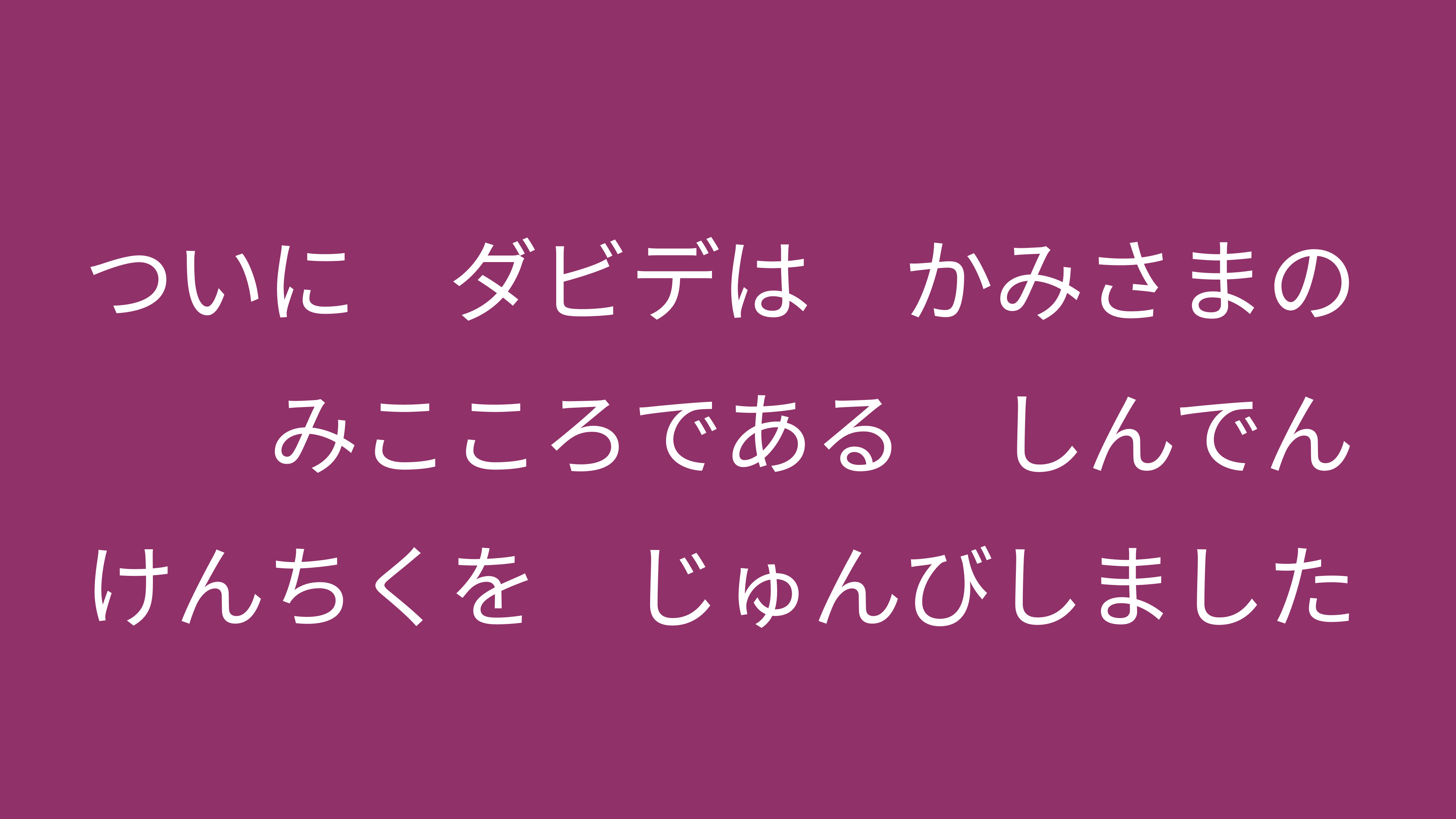

ついに　ダビデは　かみさまの　　みこころである　しんでんけんちくを　じゅんびしました